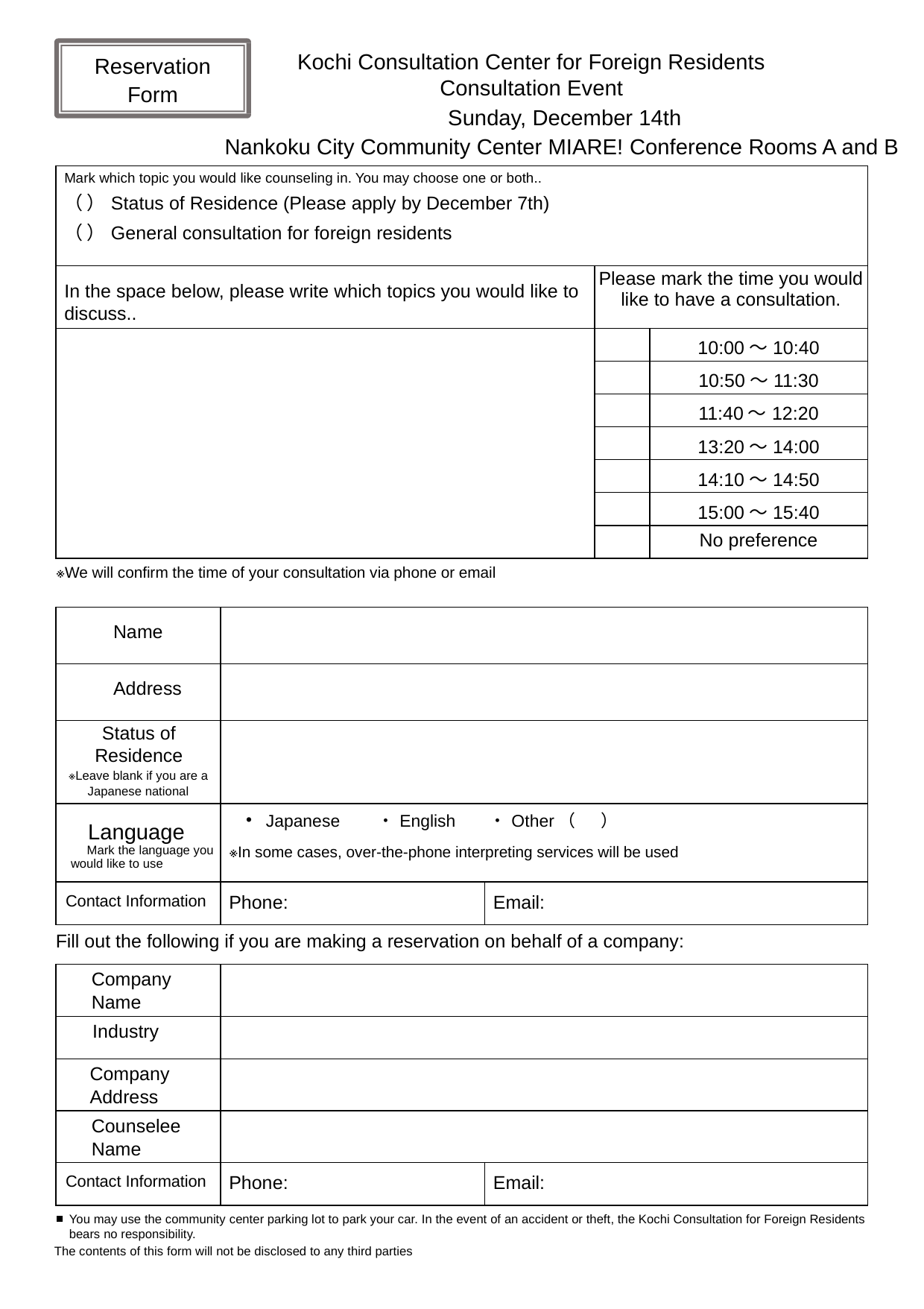

Kochi Consultation Center for Foreign Residents
Consultation Event
Reservation
Form

Sunday, December 14th
Nankoku City Community Center MIARE! Conference Rooms A and B

| Mark which topic you would like counseling in. You may choose one or both.. （ ）Status of Residence (Please apply by December 7th) （ ）General consultation for foreign residents |  |  |
| --- | --- | --- |
| In the space below, please write which topics you would like to discuss.. | Please mark the time you would like to have a consultation. |  |
|  |  | 10:00～10:40 |
|  |  | 10:50～11:30 |
|  |  | 11:40～12:20 |
|  |  | 13:20～14:00 |
|  |  | 14:10～14:50 |
|  |  | 15:00～15:40 |
|  |  | No preference |
※We will confirm the time of your consultation via phone or email
| Name |  |  |
| --- | --- | --- |
| Address |  |  |
| Status of Residence ※Leave blank if you are a Japanese national |  |  |
| Language 　　Mark the language you would like to use | Japanese ・English ・Other（ ） ※In some cases, over-the-phone interpreting services will be used |  |
| Contact Information | Phone: | Email: |
Fill out the following if you are making a reservation on behalf of a company:
| Company Name |  |  |
| --- | --- | --- |
| Industry |  |  |
| Company Address |  |  |
| Counselee Name |  |  |
| Contact Information | Phone: | Email: |

You may use the community center parking lot to park your car. In the event of an accident or theft, the Kochi Consultation for Foreign Residents bears no responsibility.
The contents of this form will not be disclosed to any third parties